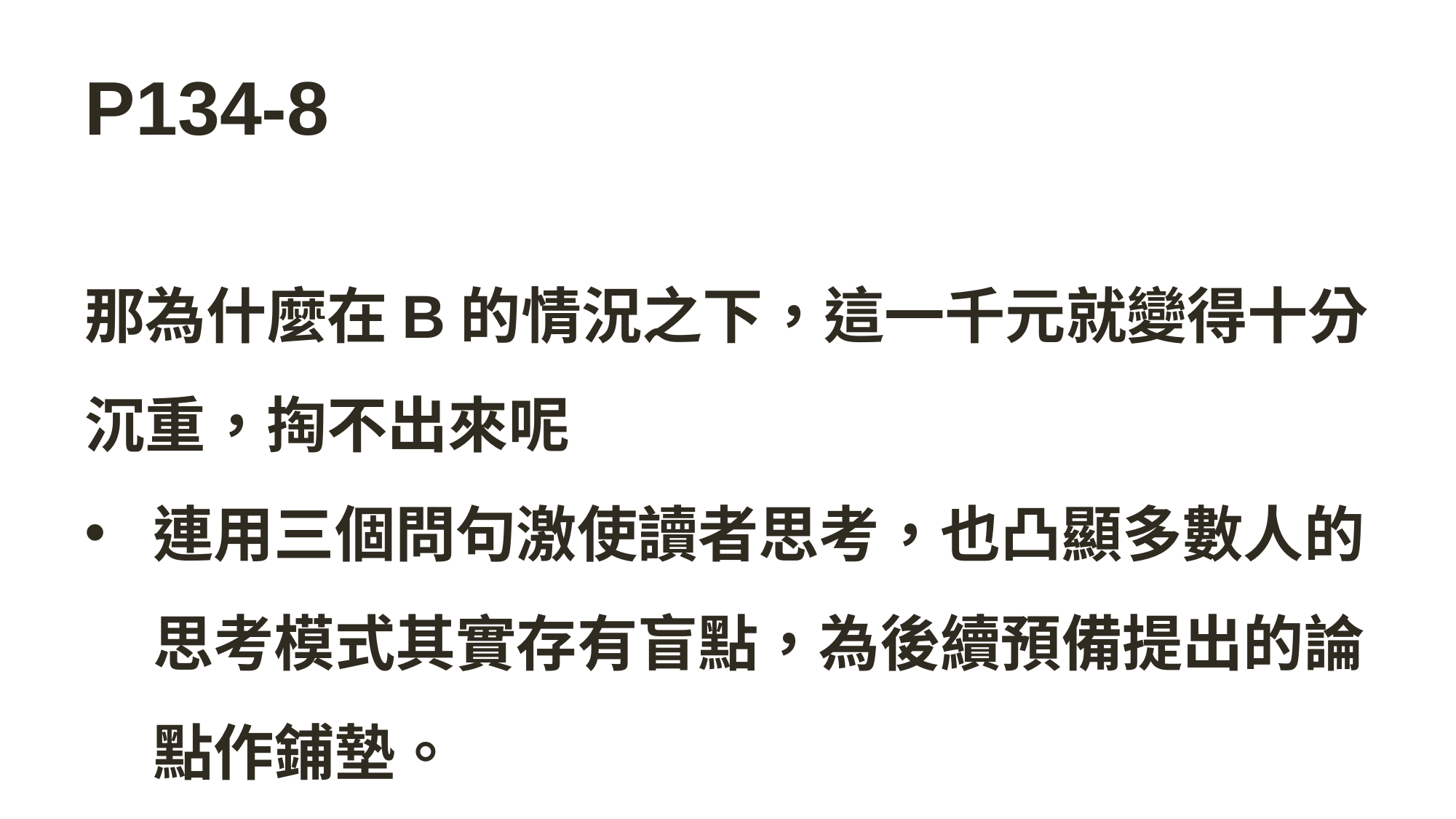

P134-8
那為什麼在B的情況之下，這一千元就變得十分沉重，掏不出來呢
連用三個問句激使讀者思考，也凸顯多數人的思考模式其實存有盲點，為後續預備提出的論點作鋪墊。